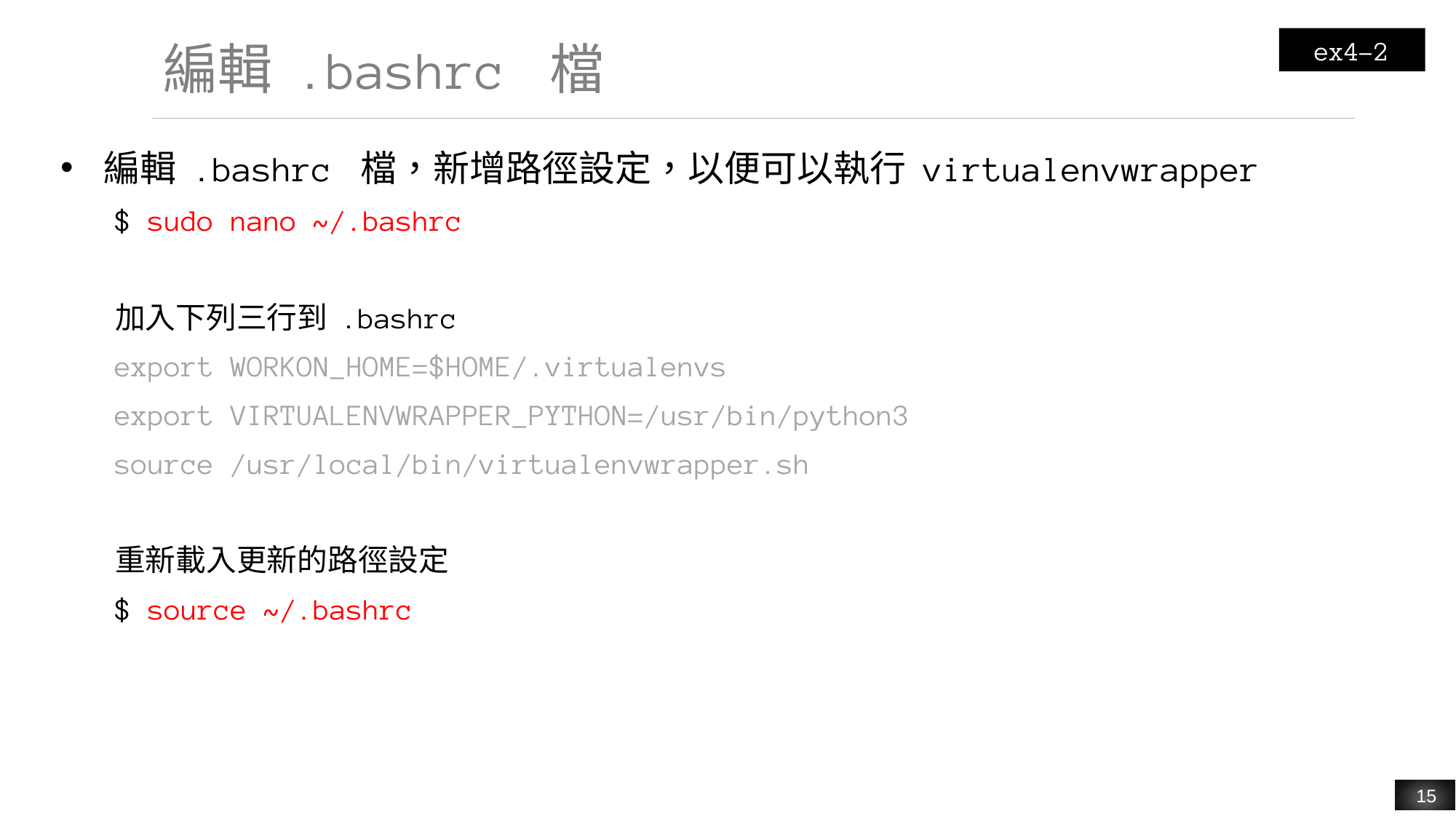

ex4-2
# 編輯 .bashrc 檔
編輯 .bashrc 檔，新增路徑設定，以便可以執行 virtualenvwrapper
$ sudo nano ~/.bashrc

加入下列三行到 .bashrc
export WORKON_HOME=$HOME/.virtualenvs
export VIRTUALENVWRAPPER_PYTHON=/usr/bin/python3
source /usr/local/bin/virtualenvwrapper.sh

重新載入更新的路徑設定
$ source ~/.bashrc